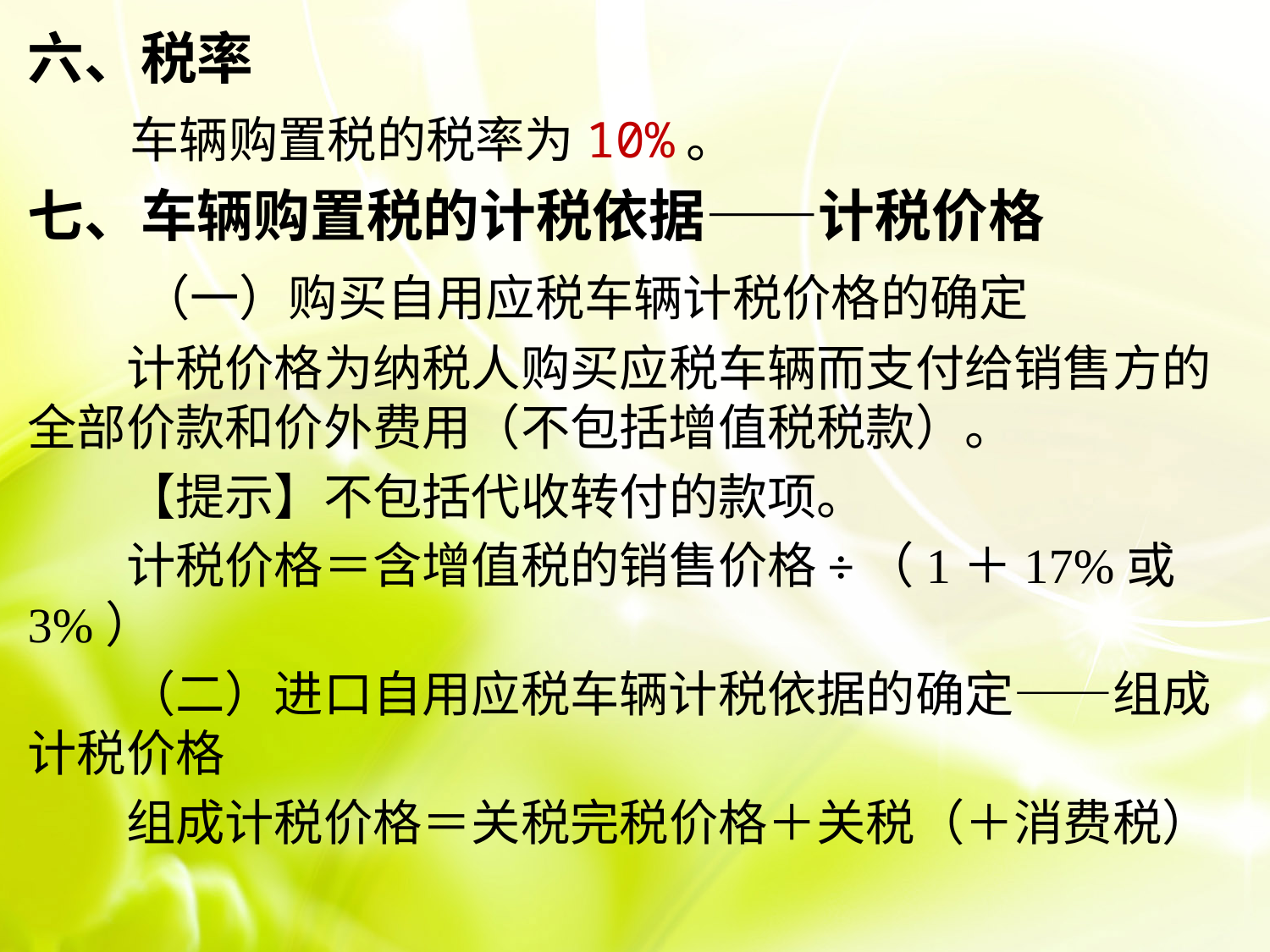

六、税率
       车辆购置税的税率为10%。
七、车辆购置税的计税依据——计税价格
　　（一）购买自用应税车辆计税价格的确定
　　计税价格为纳税人购买应税车辆而支付给销售方的全部价款和价外费用（不包括增值税税款）。
　　【提示】不包括代收转付的款项。
　　计税价格＝含增值税的销售价格÷（1＋17%或3%）
　　（二）进口自用应税车辆计税依据的确定——组成计税价格
　　组成计税价格＝关税完税价格＋关税（＋消费税）